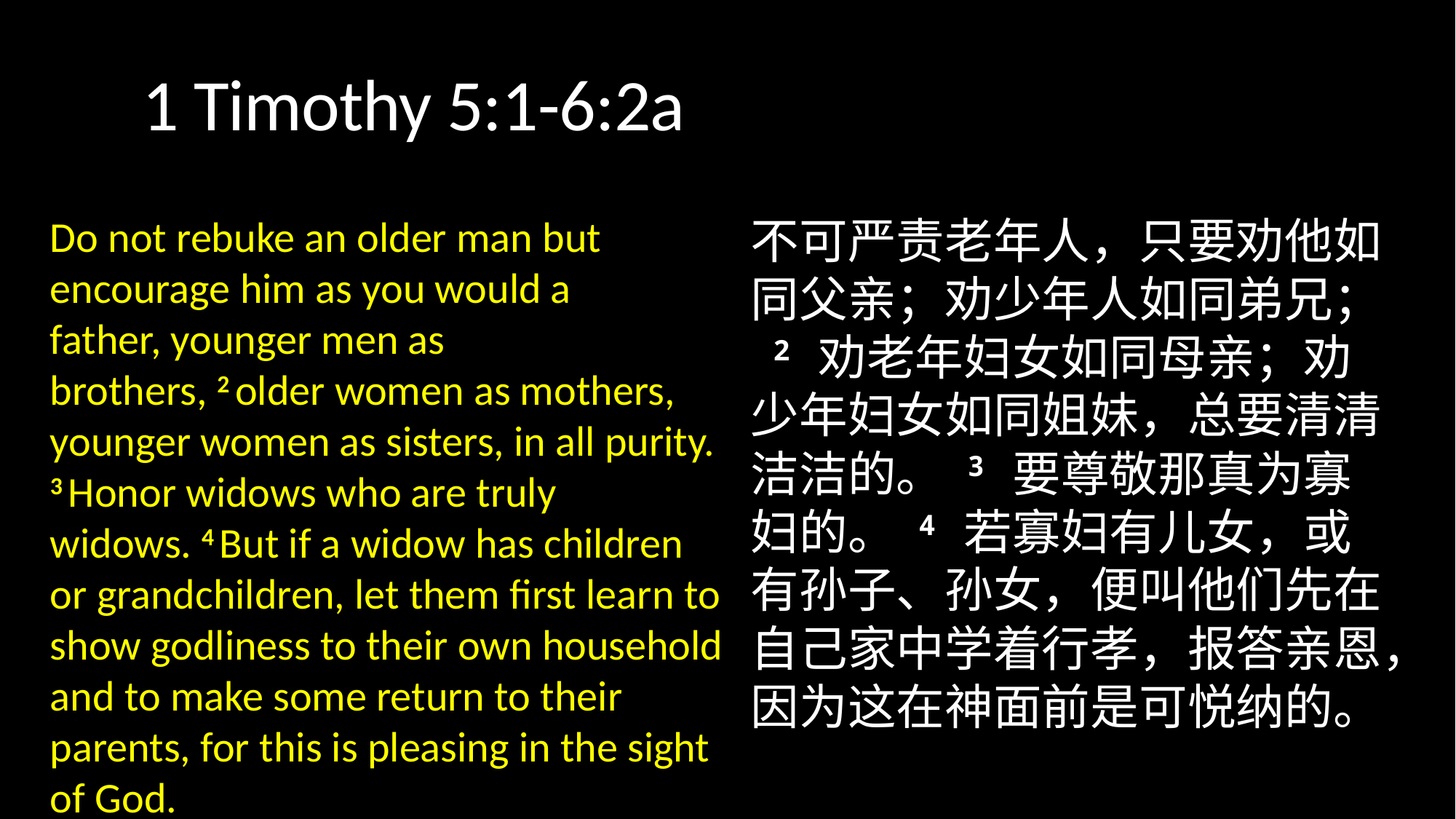

# 1 Timothy 5:1-6:2a
Do not rebuke an older man but encourage him as you would a father, younger men as brothers, 2 older women as mothers, younger women as sisters, in all purity.
3 Honor widows who are truly widows. 4 But if a widow has children or grandchildren, let them first learn to show godliness to their own household and to make some return to their parents, for this is pleasing in the sight of God.
不可严责老年人，只要劝他如同父亲；劝少年人如同弟兄； 2 劝老年妇女如同母亲；劝少年妇女如同姐妹，总要清清洁洁的。 3 要尊敬那真为寡妇的。 4 若寡妇有儿女，或有孙子、孙女，便叫他们先在自己家中学着行孝，报答亲恩，因为这在神面前是可悦纳的。